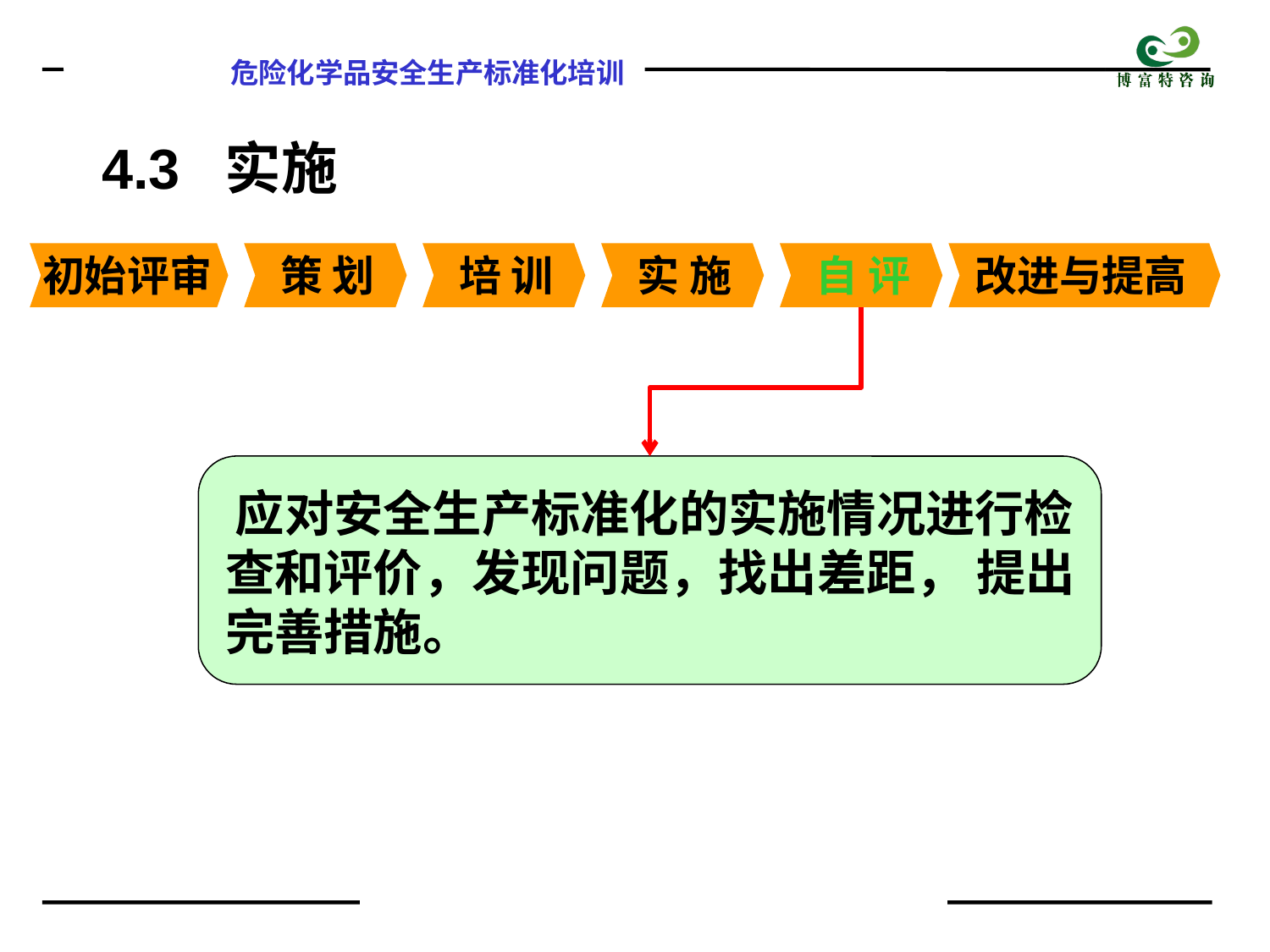

4.3  实施

初始评审

策 划

培 训

实 施

自 评

改进与提高

  应对安全生产标准化的实施情况进行检查和评价，发现问题，找出差距， 提出完善措施。